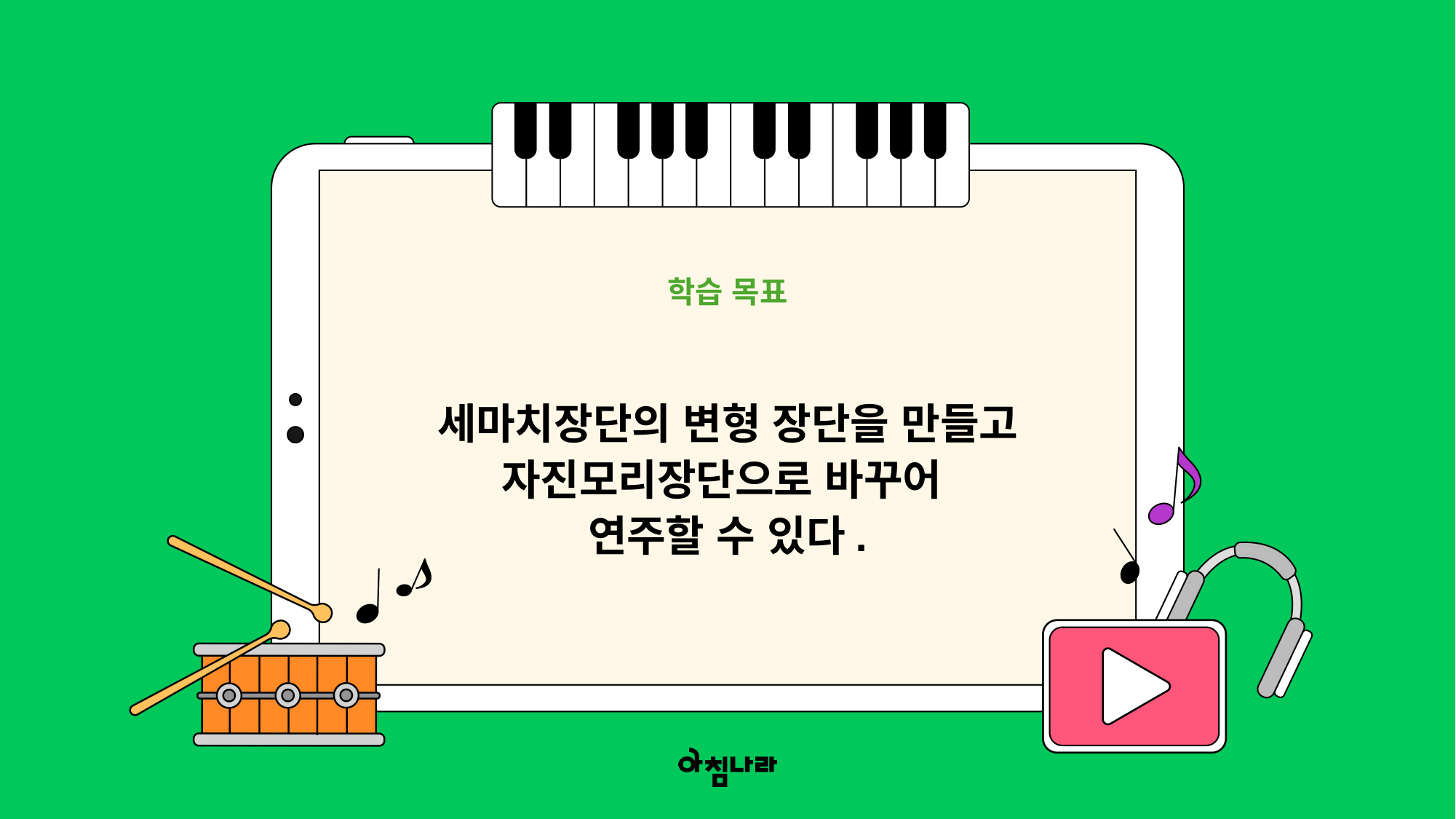

학습 목표
세마치장단의 변형 장단을 만들고 자진모리장단으로 바꾸어
연주할 수 있다.